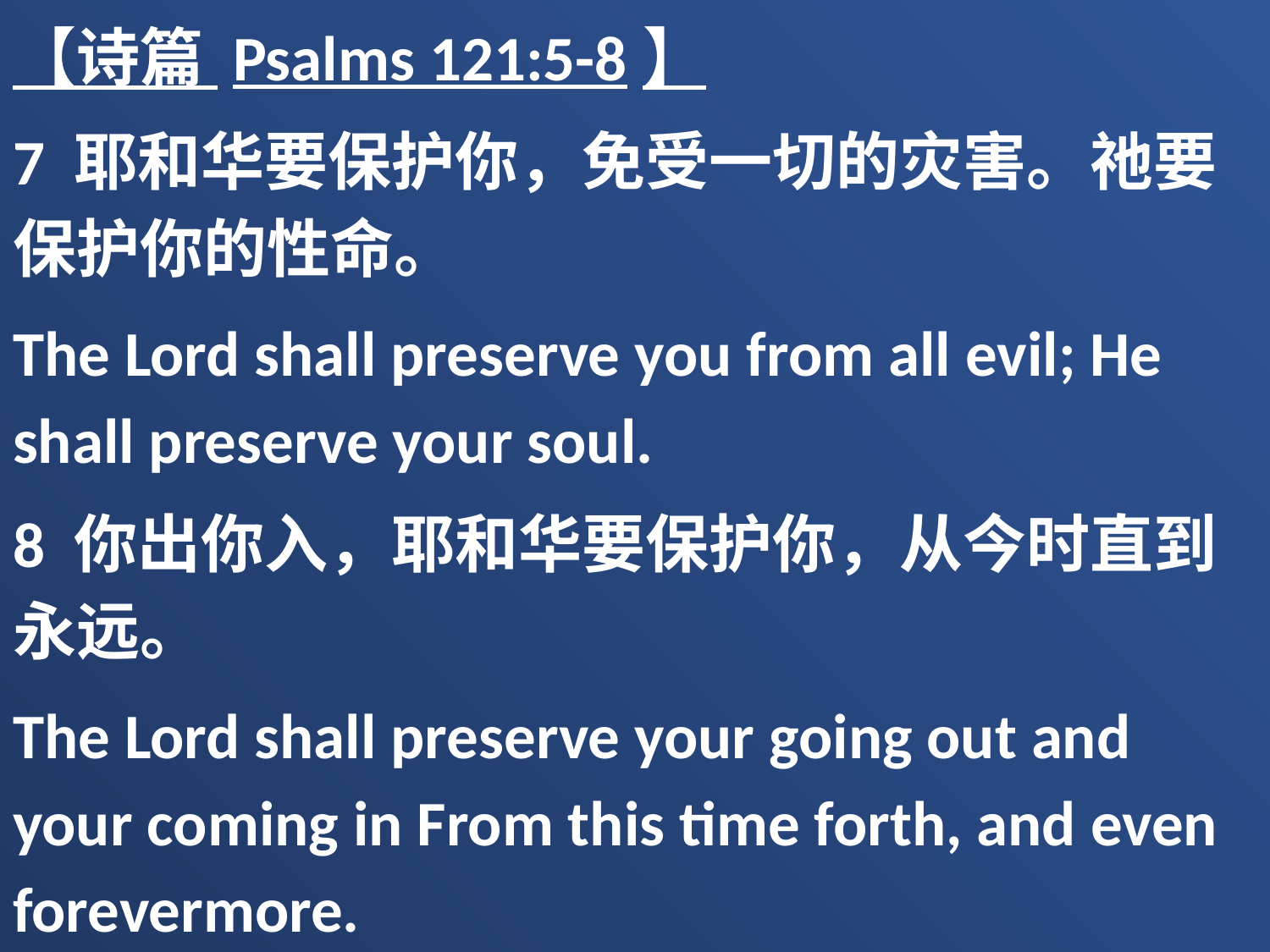

【诗篇 Psalms 121:5-8】
7 耶和华要保护你，免受一切的灾害。祂要保护你的性命。
The Lord shall preserve you from all evil; He shall preserve your soul.
8 你出你入，耶和华要保护你，从今时直到永远。
The Lord shall preserve your going out and your coming in From this time forth, and even forevermore.